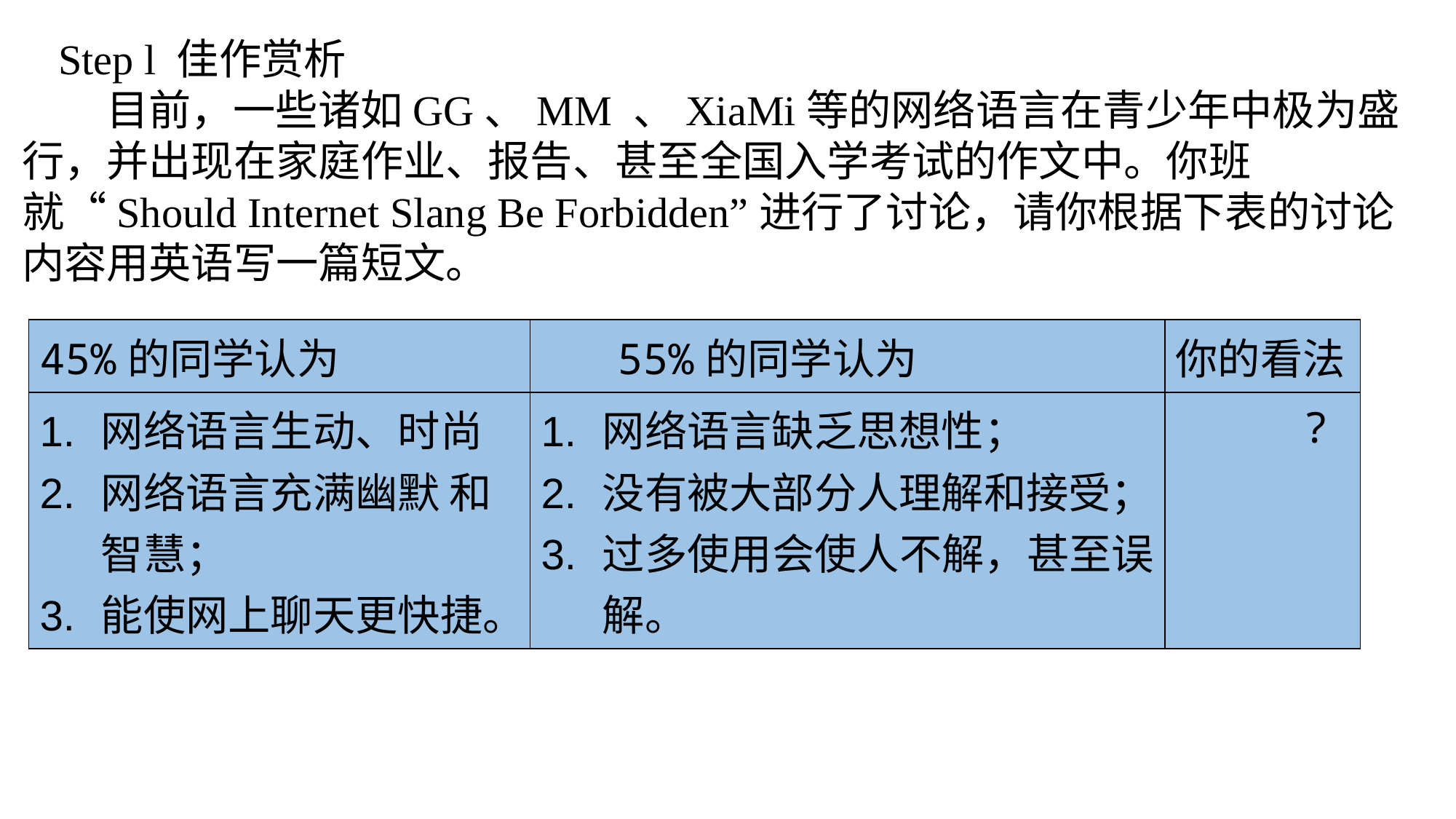

Step l 佳作赏析
    目前，一些诸如GG、MM 、XiaMi等的网络语言在青少年中极为盛行，并出现在家庭作业、报告、甚至全国入学考试的作文中。你班就“Should Internet Slang Be Forbidden”进行了讨论，请你根据下表的讨论内容用英语写一篇短文。
| 45%的同学认为 | 55%的同学认为 | 你的看法 |
| --- | --- | --- |
| 网络语言生动、时尚 网络语言充满幽默 和智慧； 能使网上聊天更快捷。 | 网络语言缺乏思想性； 没有被大部分人理解和接受； 过多使用会使人不解，甚至误解。 | ? |